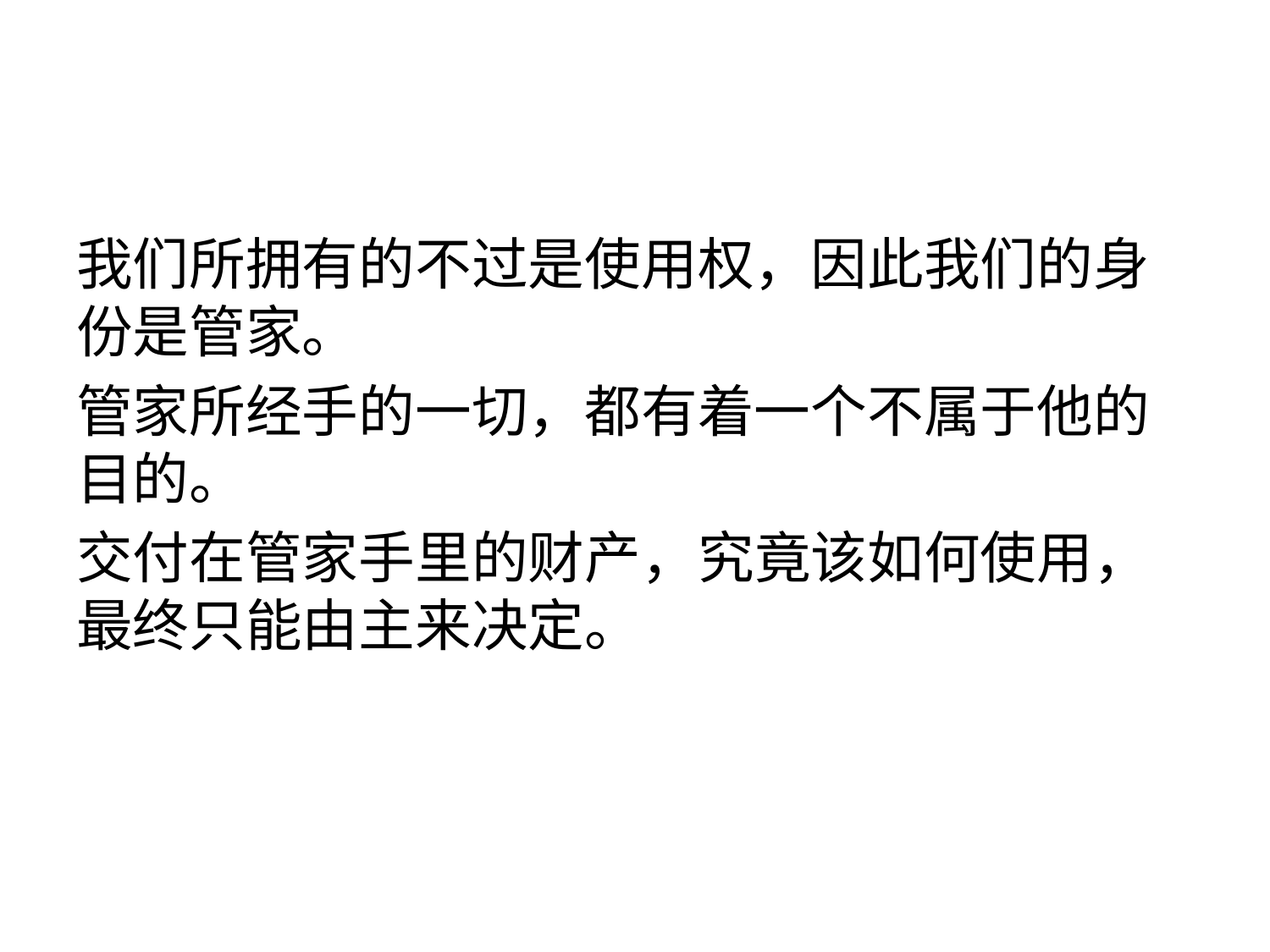

#
我们所拥有的不过是使用权，因此我们的身份是管家。
管家所经手的一切，都有着一个不属于他的目的。
交付在管家手里的财产，究竟该如何使用，最终只能由主来决定。